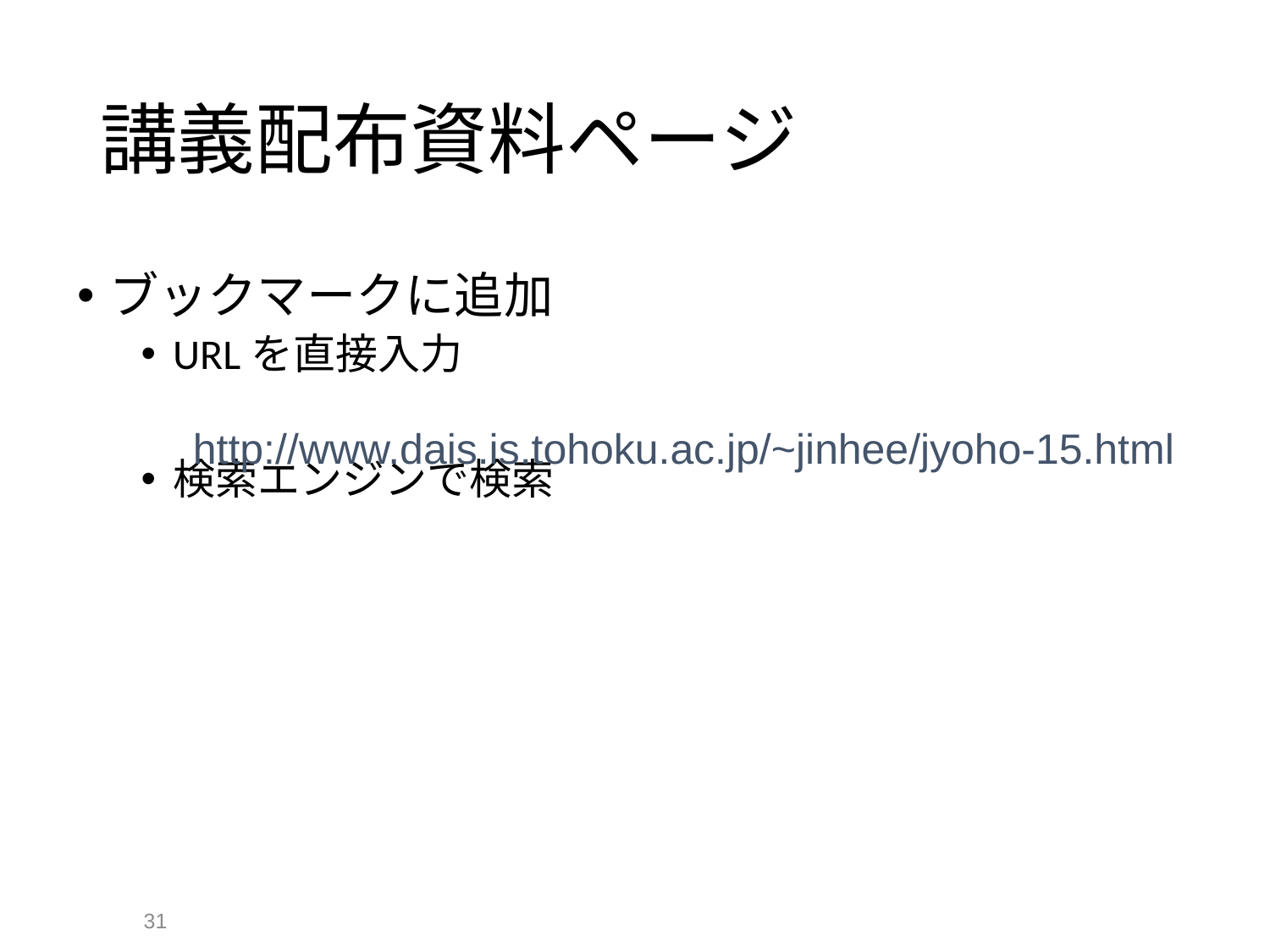

# 講義配布資料ページ
ブックマークに追加
URLを直接入力

検索エンジンで検索
http://www.dais.is.tohoku.ac.jp/~jinhee/jyoho-15.html
31